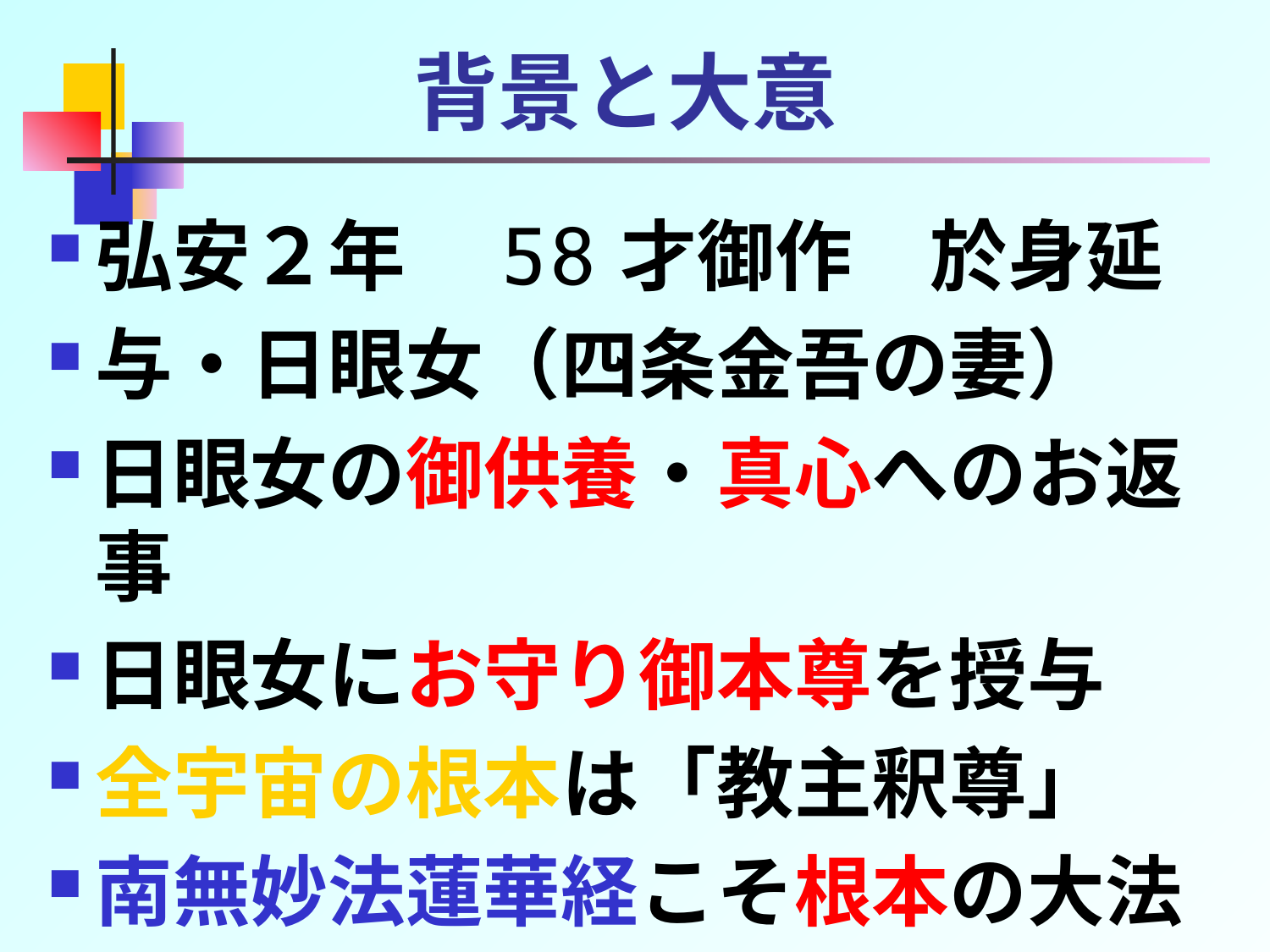

# 背景と大意
弘安２年　58才御作　於身延
与・日眼女（四条金吾の妻）
日眼女の御供養・真心へのお返事
日眼女にお守り御本尊を授与
全宇宙の根本は「教主釈尊」
南無妙法蓮華経こそ根本の大法